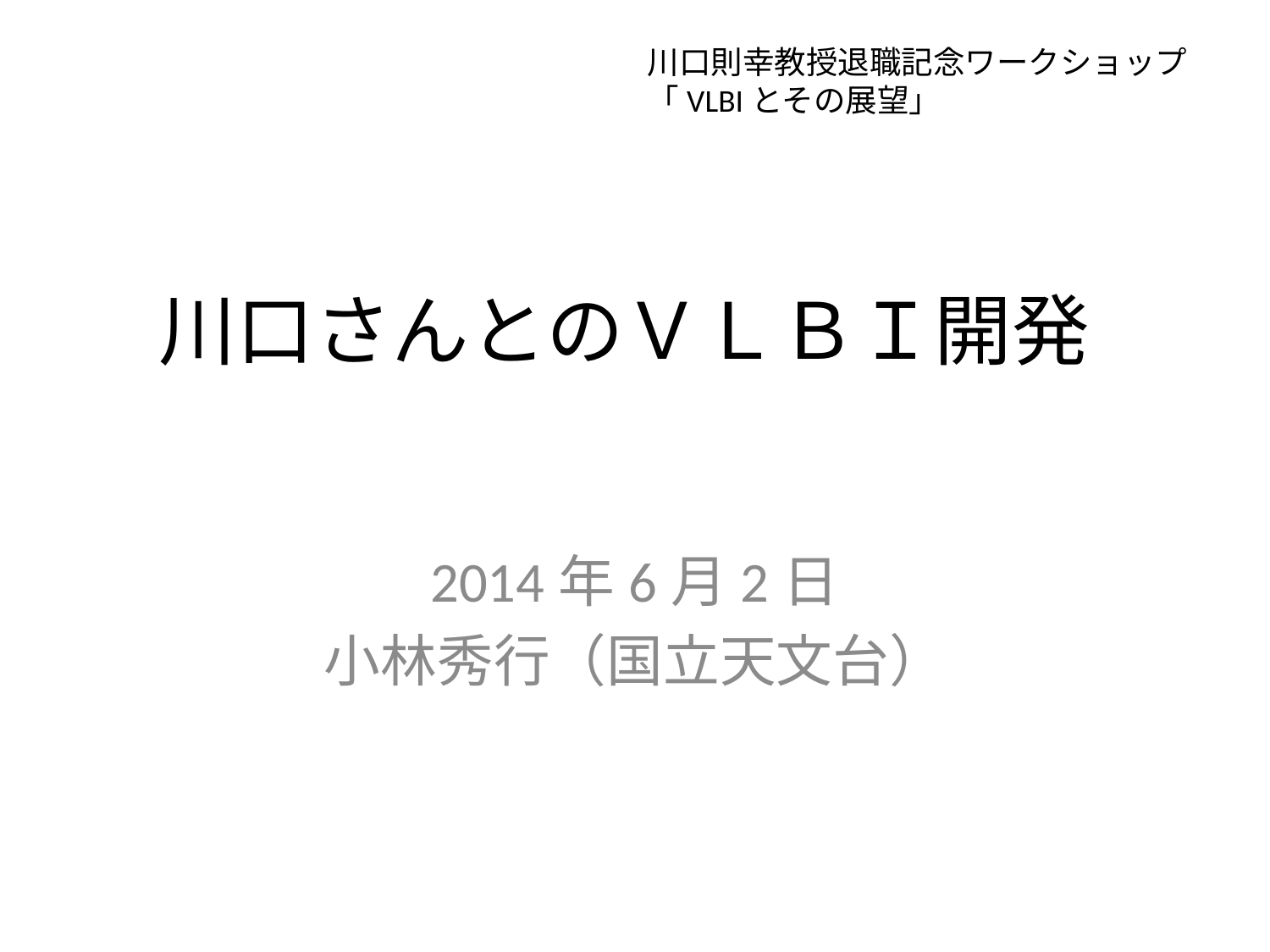

川口則幸教授退職記念ワークショップ
「VLBIとその展望」
# 川口さんとのＶＬＢＩ開発
2014年6月2日
小林秀行（国立天文台）